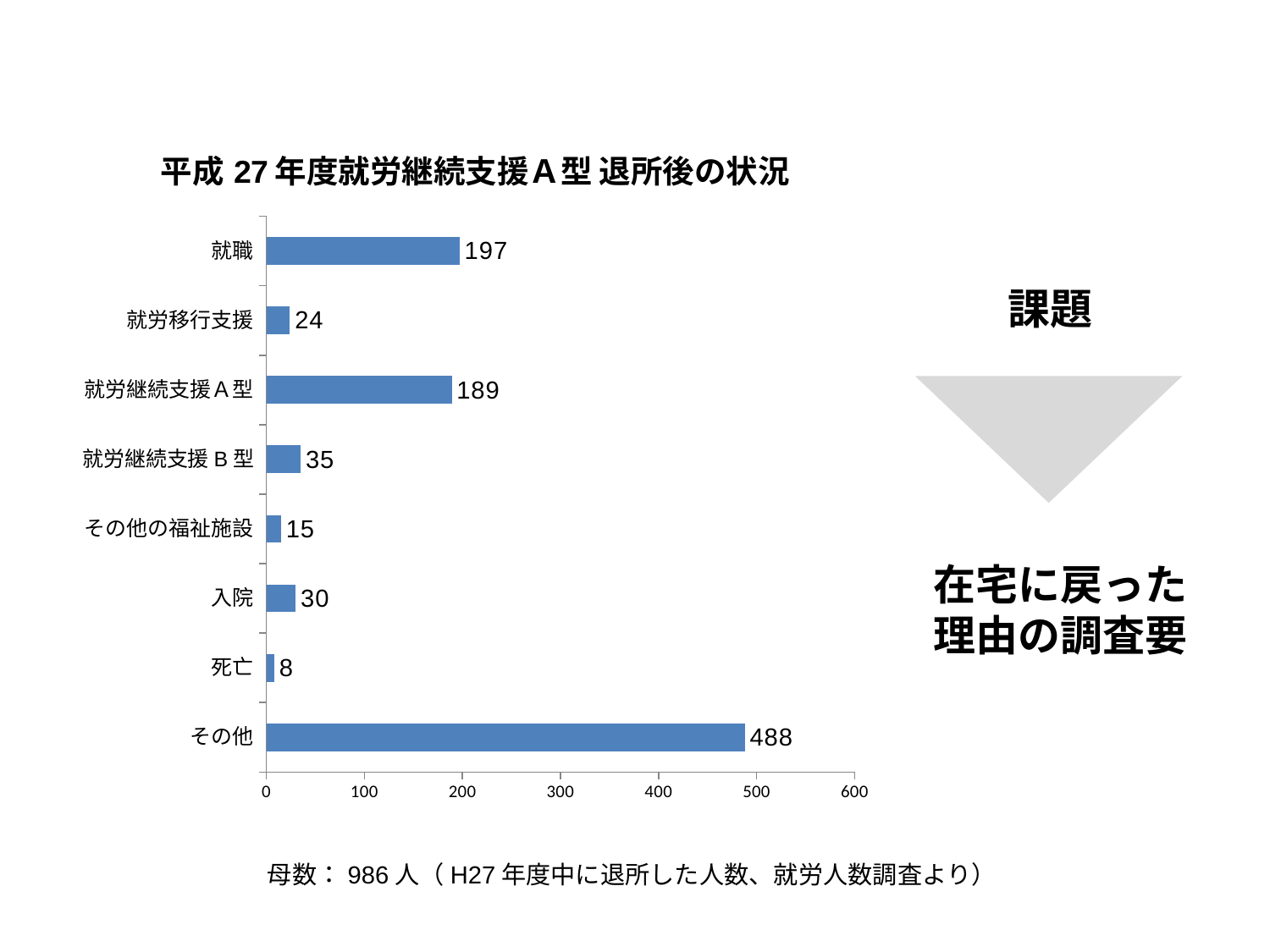

### Chart: 平成27年度就労継続支援Ａ型 退所後の状況

| Category | 平成27年度（平成27年4月1日～平成28年3月31日まで）に退所した者について退所後の状況 |
|---|---|
| その他 | 488.0 |
| 死亡 | 8.0 |
| 入院 | 30.0 |
| その他の福祉施設 | 15.0 |
| 就労継続支援B型 | 35.0 |
| 就労継続支援Ａ型 | 189.0 |
| 就労移行支援 | 24.0 |
| 就職 | 197.0 |
課題

在宅に戻った
理由の調査要
母数：986人（H27年度中に退所した人数、就労人数調査より）